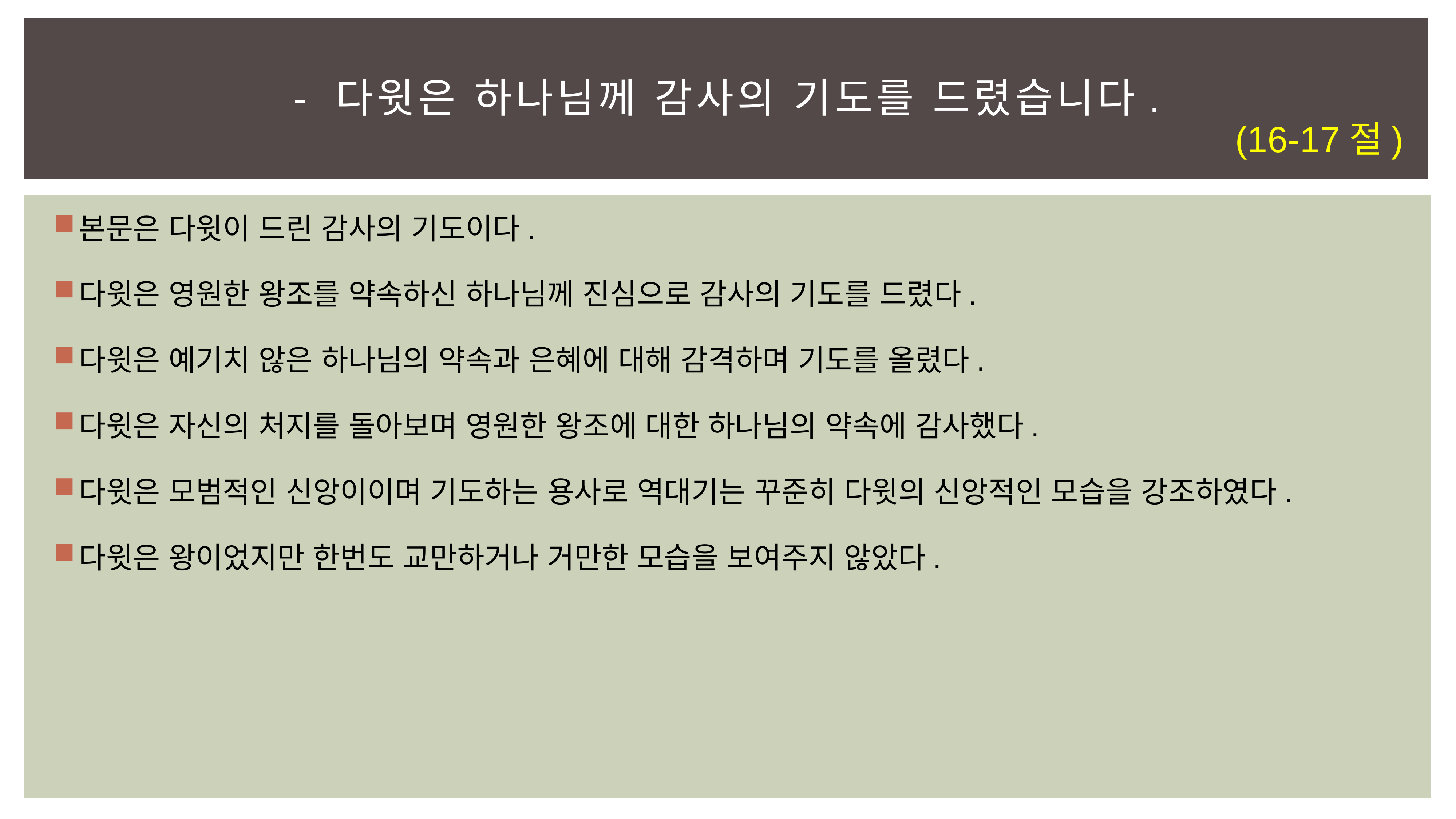

# - 다윗은 하나님께 감사의 기도를 드렸습니다.
(16-17절)

본문은 다윗이 드린 감사의 기도이다.
다윗은 영원한 왕조를 약속하신 하나님께 진심으로 감사의 기도를 드렸다.
다윗은 예기치 않은 하나님의 약속과 은혜에 대해 감격하며 기도를 올렸다.
다윗은 자신의 처지를 돌아보며 영원한 왕조에 대한 하나님의 약속에 감사했다.
다윗은 모범적인 신앙이이며 기도하는 용사로 역대기는 꾸준히 다윗의 신앙적인 모습을 강조하였다.
다윗은 왕이었지만 한번도 교만하거나 거만한 모습을 보여주지 않았다.